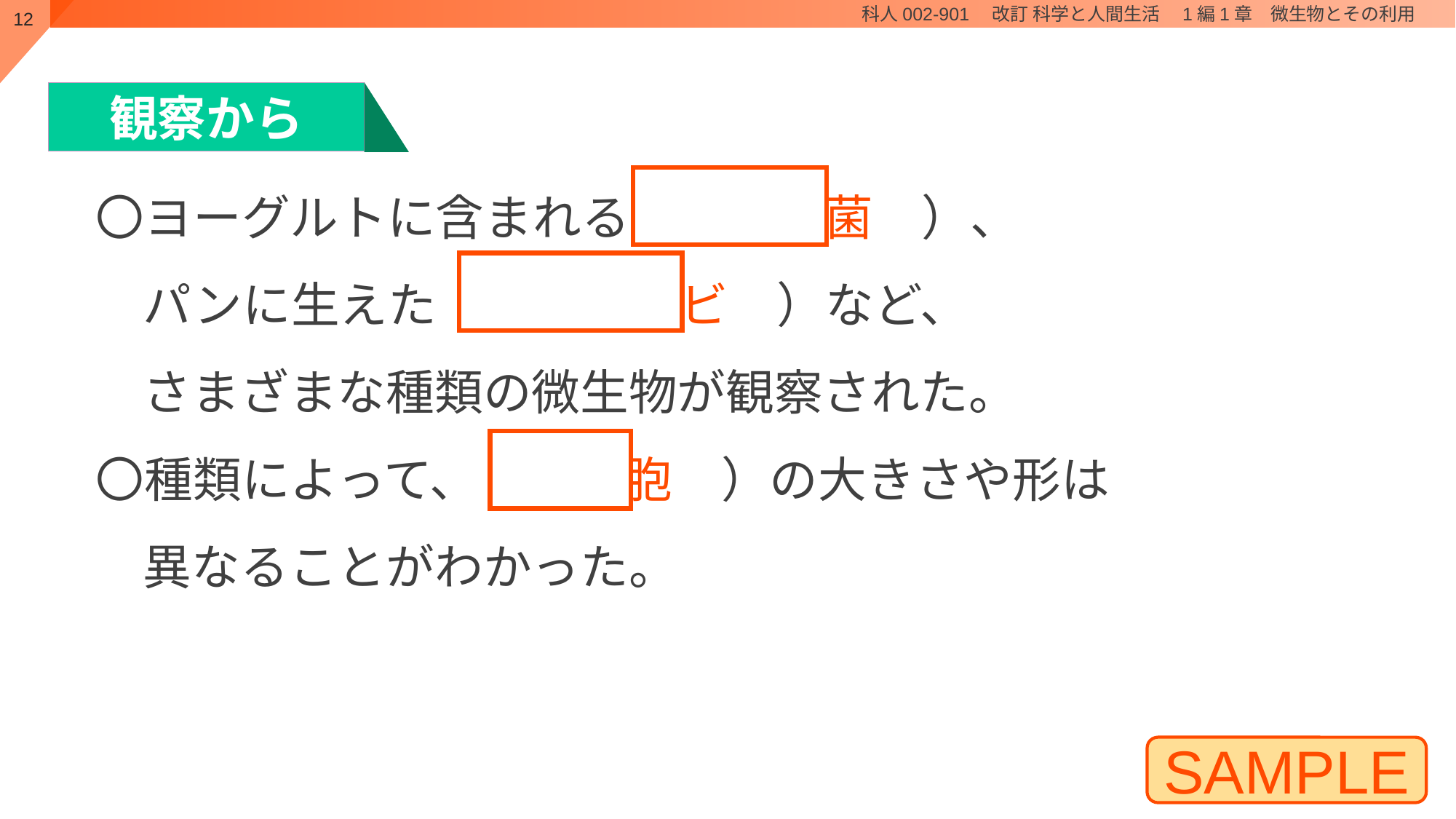

〇ヨーグルトに含まれる（　乳酸菌　）、
パンに生えた（　アオカビ　）など、
さまざまな種類の微生物が観察された。
〇種類によって、（　細胞　）の大きさや形は
異なることがわかった。